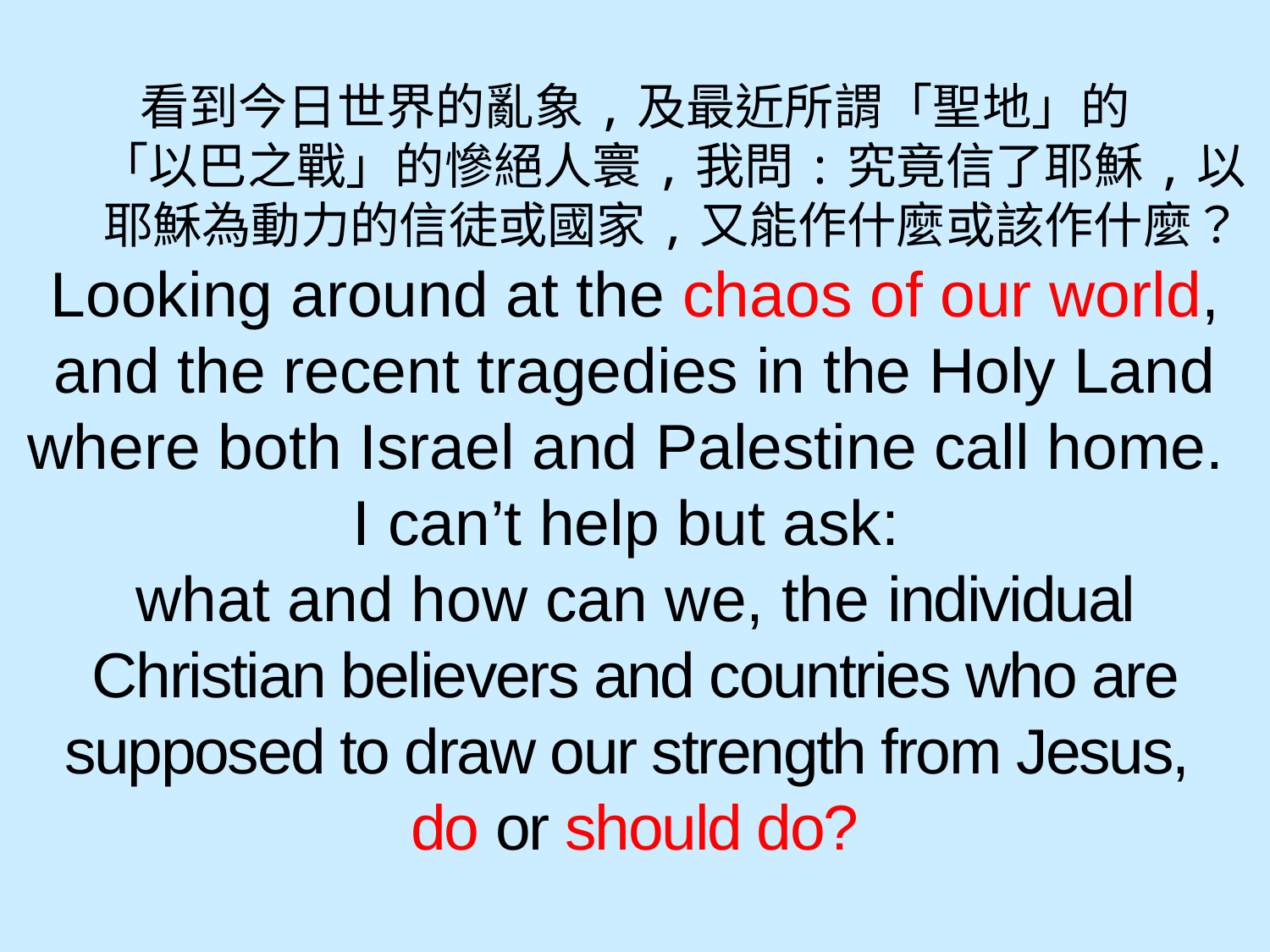

看到今日世界的亂象,及最近所謂「聖地」的
「以巴之戰」的慘絕人寰,我問:究竟信了耶穌,以耶穌為動力的信徒或國家,又能作什麼或該作什麼？
Looking around at the chaos of our world, and the recent tragedies in the Holy Land where both Israel and Palestine call home.
I can’t help but ask:
what and how can we, the individual Christian believers and countries who are supposed to draw our strength from Jesus,
do or should do?